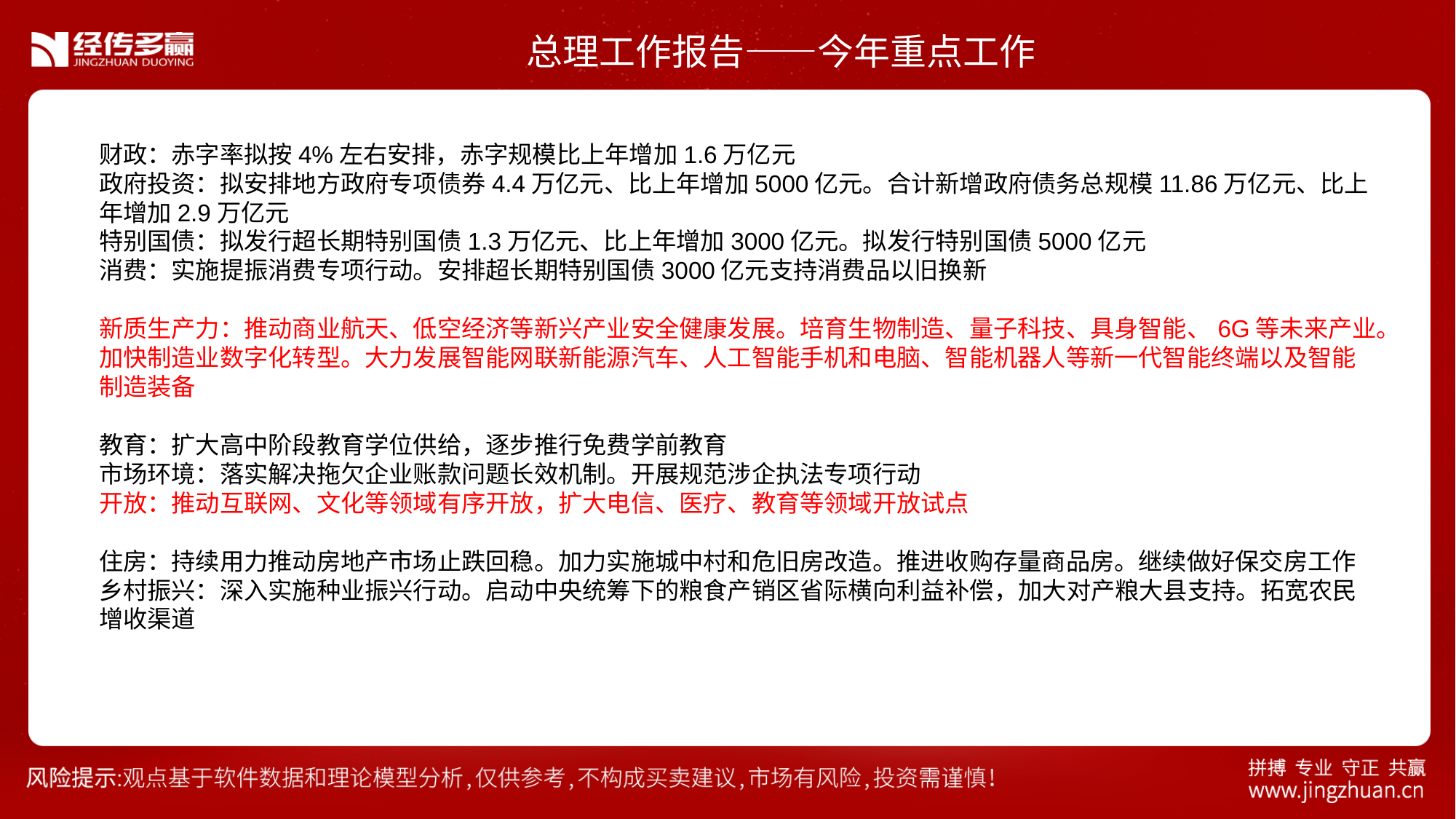

总理工作报告——今年重点工作

财政：赤字率拟按4%左右安排，赤字规模比上年增加1.6万亿元
政府投资：拟安排地方政府专项债券4.4万亿元、比上年增加5000亿元。合计新增政府债务总规模11.86万亿元、比上年增加2.9万亿元
特别国债：拟发行超长期特别国债1.3万亿元、比上年增加3000亿元。拟发行特别国债5000亿元
消费：实施提振消费专项行动。安排超长期特别国债3000亿元支持消费品以旧换新

新质生产力：推动商业航天、低空经济等新兴产业安全健康发展。培育生物制造、量子科技、具身智能、6G等未来产业。加快制造业数字化转型。大力发展智能网联新能源汽车、人工智能手机和电脑、智能机器人等新一代智能终端以及智能制造装备

教育：扩大高中阶段教育学位供给，逐步推行免费学前教育
市场环境：落实解决拖欠企业账款问题长效机制。开展规范涉企执法专项行动
开放：推动互联网、文化等领域有序开放，扩大电信、医疗、教育等领域开放试点

住房：持续用力推动房地产市场止跌回稳。加力实施城中村和危旧房改造。推进收购存量商品房。继续做好保交房工作
乡村振兴：深入实施种业振兴行动。启动中央统筹下的粮食产销区省际横向利益补偿，加大对产粮大县支持。拓宽农民增收渠道